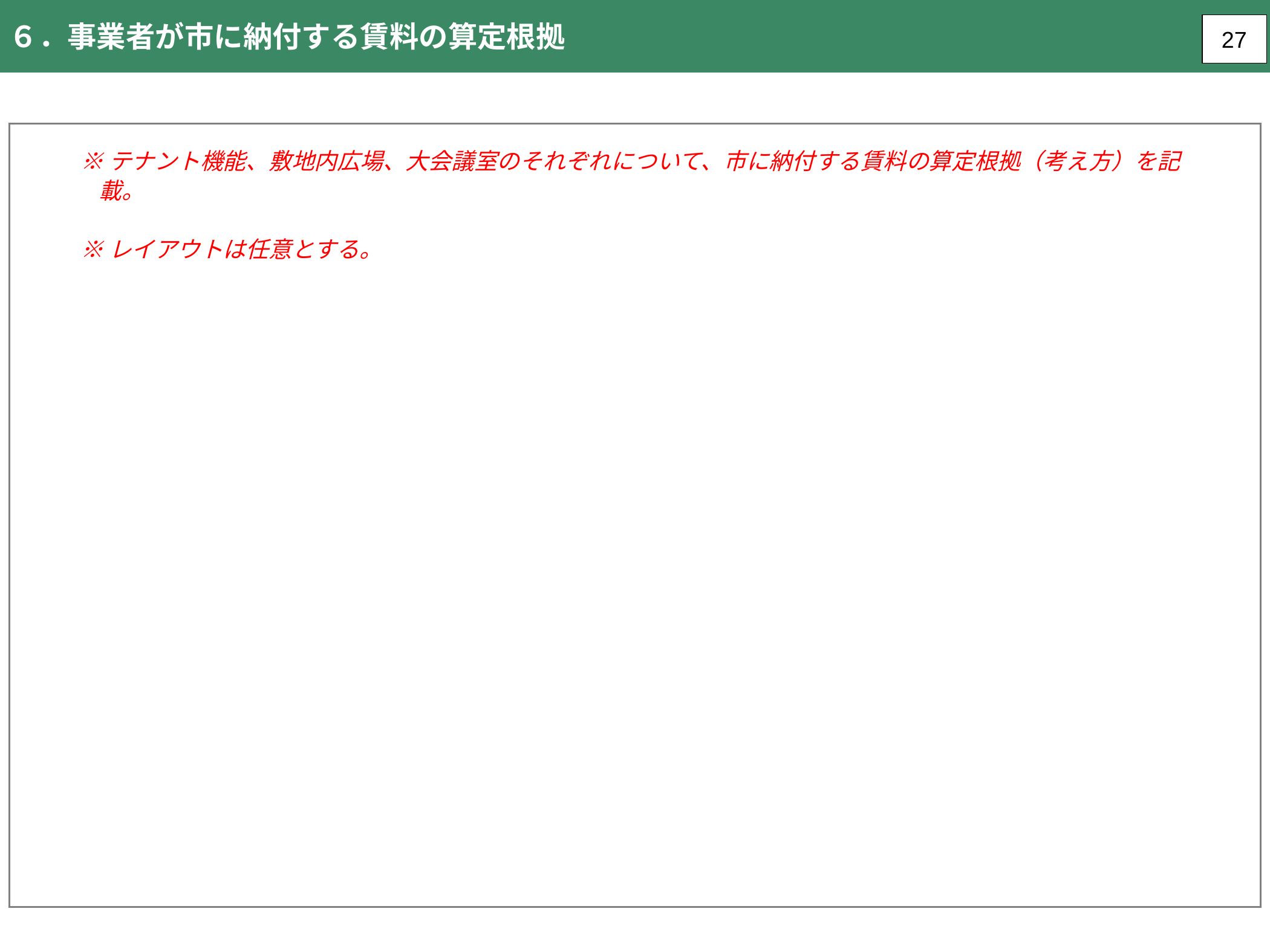

６．事業者が市に納付する賃料の算定根拠
27

※テナント機能、敷地内広場、大会議室のそれぞれについて、市に納付する賃料の算定根拠（考え方）を記載。

※レイアウトは任意とする。